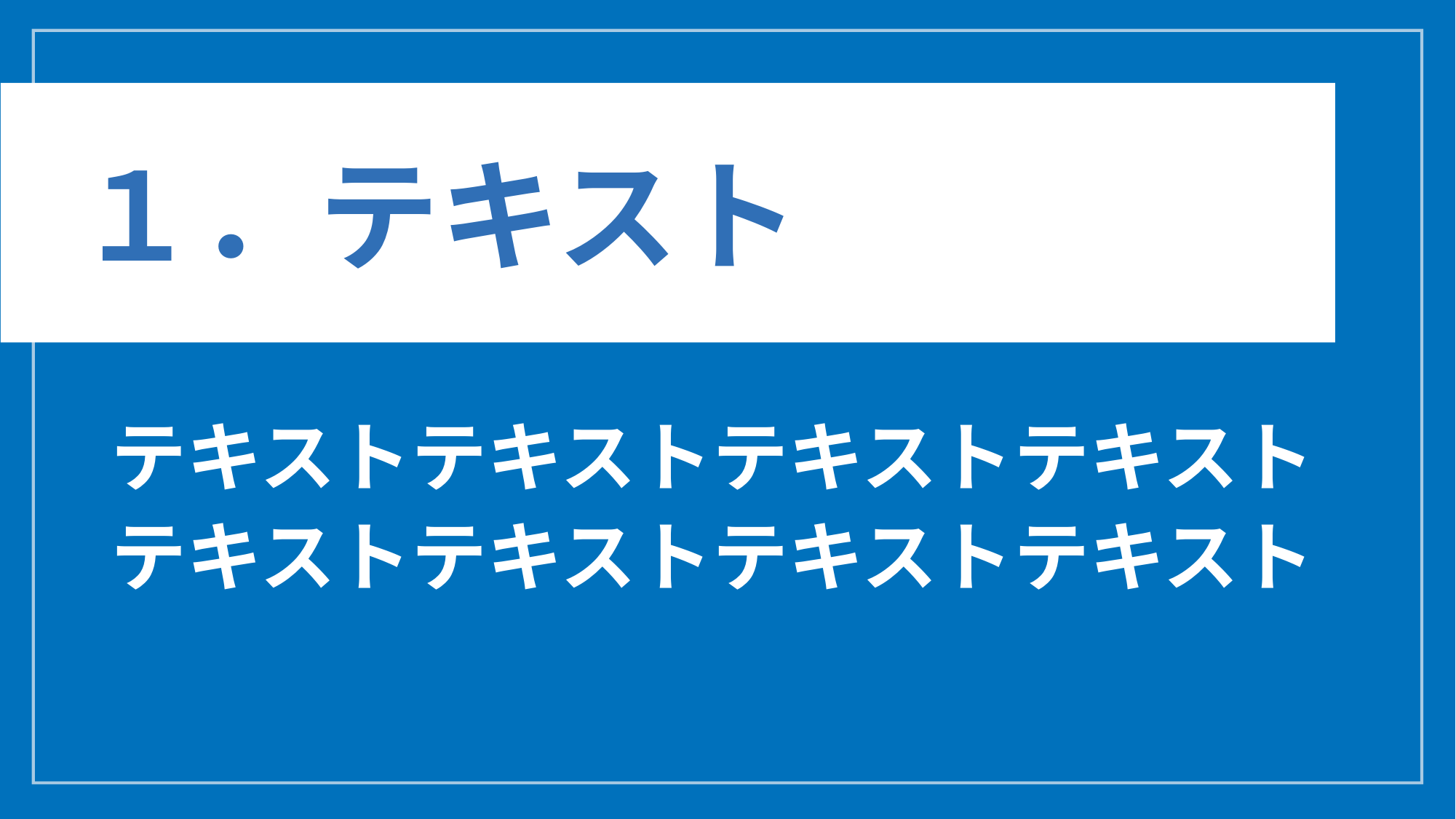

１．テキスト
© Presentation Design
テキストテキストテキストテキスト
テキストテキストテキストテキスト
1